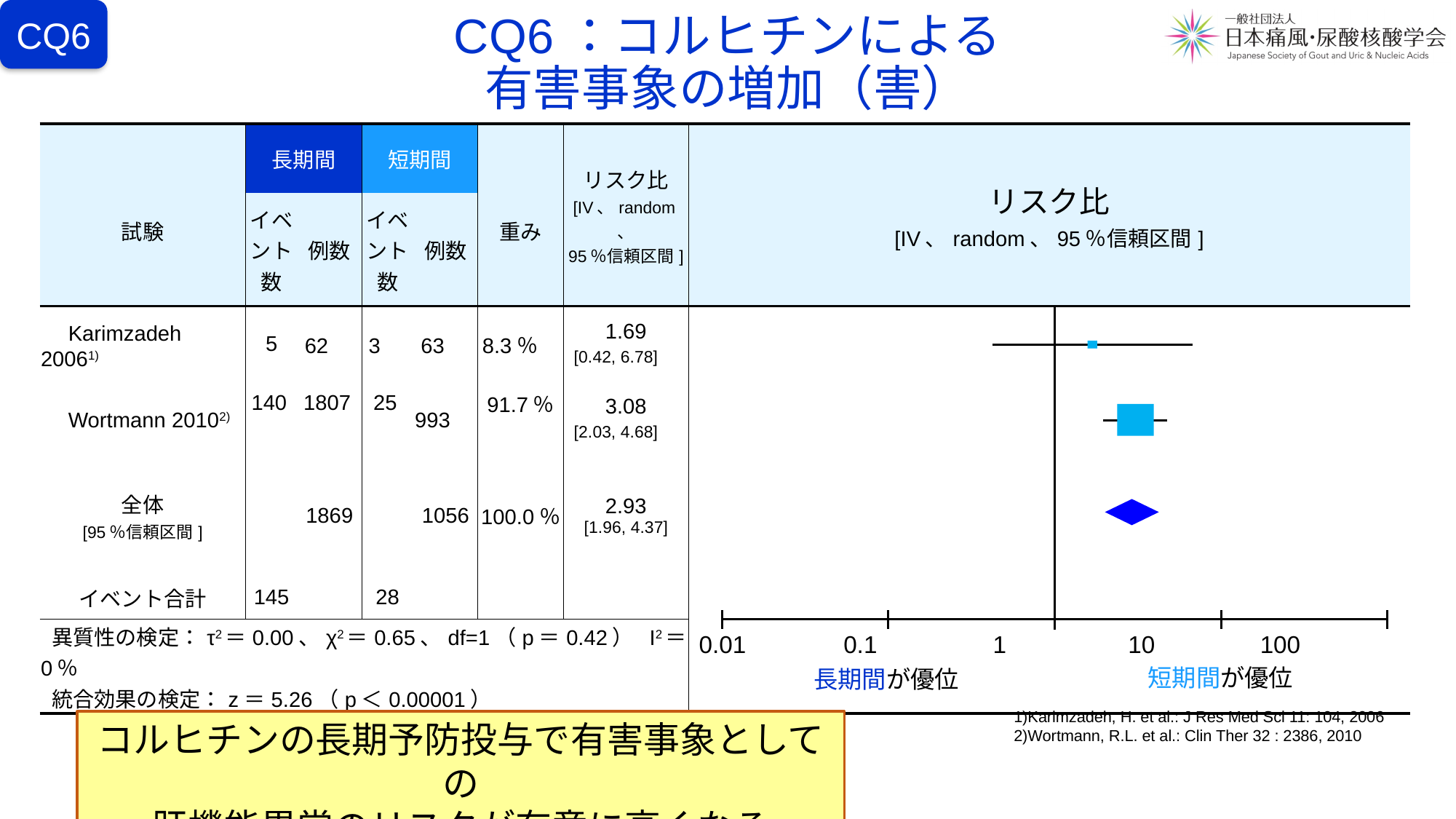

# CQ6：コルヒチンによる 有害事象の増加（害）
CQ6
| 試験 | 長期間 |  | 短期間 |  | 重み | リスク比 [IV、random、 95％信頼区間] | リスク比 [IV、random、95％信頼区間] |
| --- | --- | --- | --- | --- | --- | --- | --- |
|  | イベント数 | 例数 | イベント数 | 例数 |  |  |  |
| Karimzadeh 20061) | 5 | 62 | 3 | 63 | 8.3％ | 1.69 [0.42, 6.78] |  |
| Wortmann 20102) | 140 | 1807 | 25 | 993 | 91.7％ | 3.08 [2.03, 4.68] |  |
| 全体 [95％信頼区間] |  | 1869 |  | 1056 | 100.0％ | 2.93 [1.96, 4.37] |  |
| イベント合計 | 145 |  | 28 |  |  |  |  |
| 異質性の検定：τ2＝0.00、χ2＝0.65、df=1（p＝0.42） I2＝0％ 統合効果の検定：z＝5.26（p＜0.00001） |  |  |  |  |  |  |  |

0.01                0.1                  1                         10                100
短期間が優位
長期間が優位
1)Karimzadeh, H. et al.: J Res Med Sci 11: 104, 2006
2)Wortmann, R.L. et al.: Clin Ther 32 : 2386, 2010
コルヒチンの長期予防投与で有害事象としての
肝機能異常のリスクが有意に高くなる